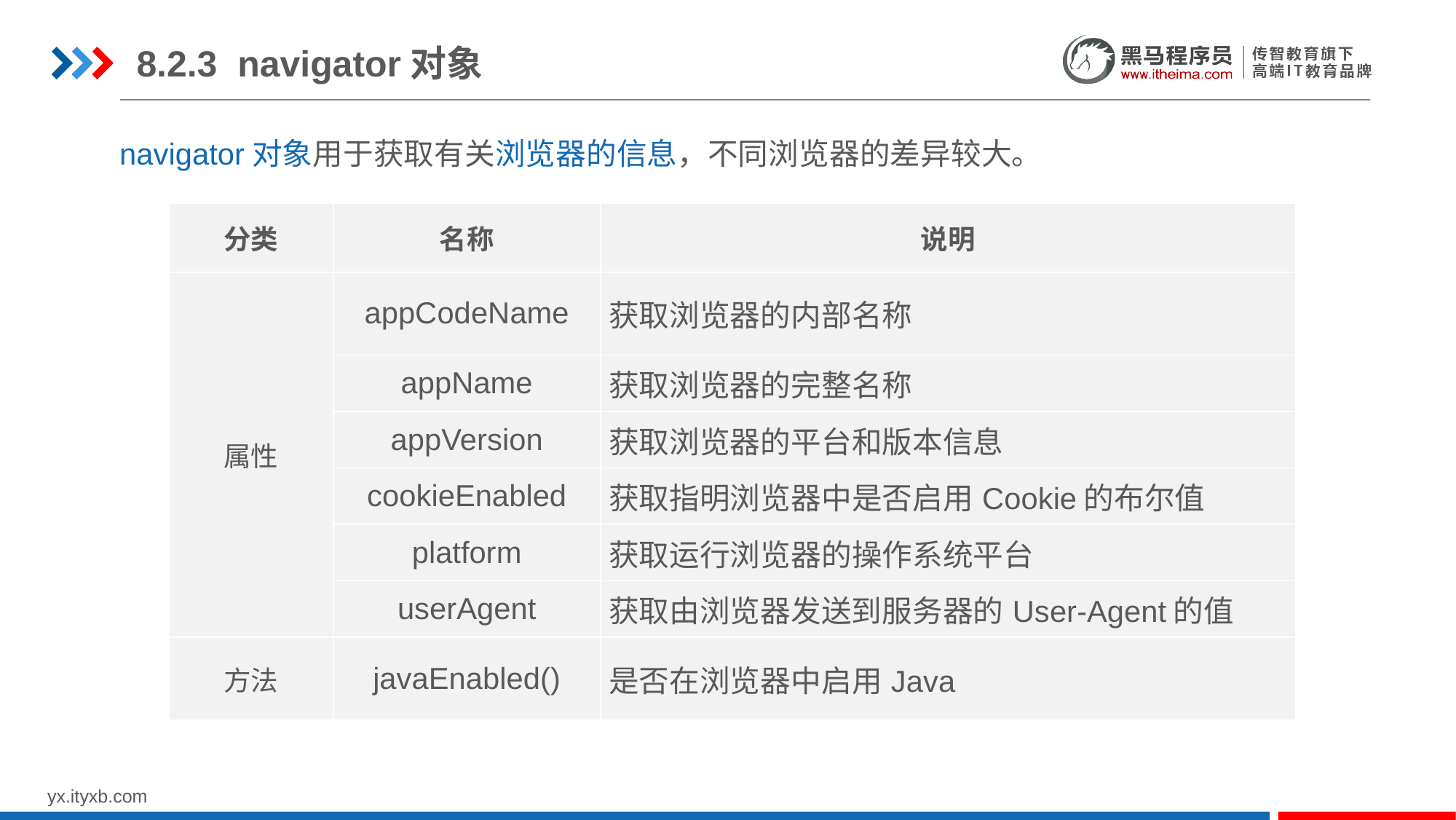

8.2.3  navigator对象
navigator对象用于获取有关浏览器的信息，不同浏览器的差异较大。
| 分类 | 名称 | 说明 |
| --- | --- | --- |
| 属性 | appCodeName | 获取浏览器的内部名称 |
|  | appName | 获取浏览器的完整名称 |
|  | appVersion | 获取浏览器的平台和版本信息 |
|  | cookieEnabled | 获取指明浏览器中是否启用Cookie的布尔值 |
|  | platform | 获取运行浏览器的操作系统平台 |
|  | userAgent | 获取由浏览器发送到服务器的User-Agent的值 |
| 方法 | javaEnabled() | 是否在浏览器中启用Java |